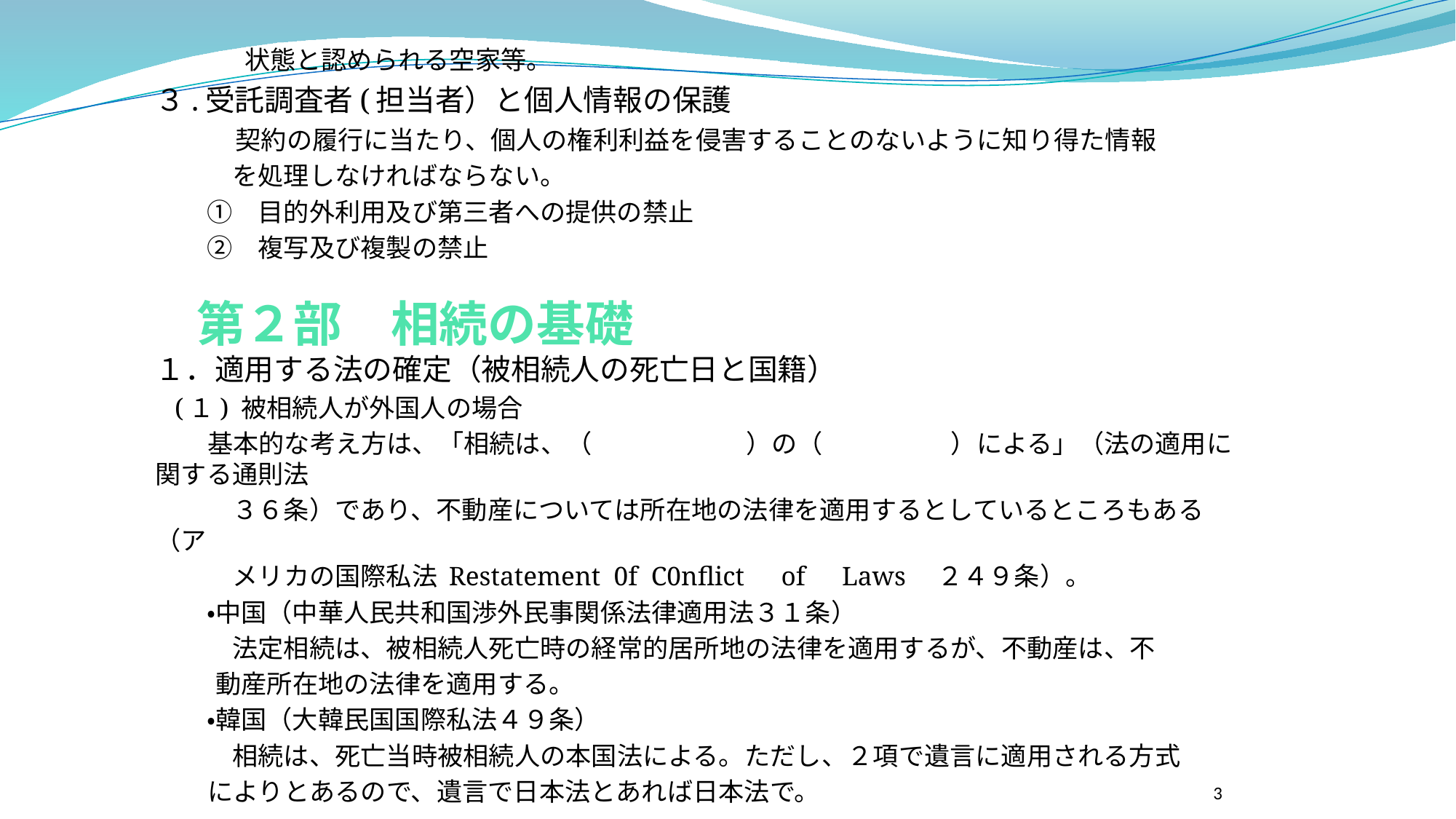

状態と認められる空家等。
３.受託調査者(担当者）と個人情報の保護
　　　契約の履行に当たり、個人の権利利益を侵害することのないように知り得た情報
　　　を処理しなければならない。
　　①　目的外利用及び第三者への提供の禁止
　　②　複写及び複製の禁止

１．適用する法の確定（被相続人の死亡日と国籍）
   (１) 被相続人が外国人の場合
        基本的な考え方は、「相続は、（　　　　　　）の（　　　　　）による」（法の適用に関する通則法
　　　３６条）であり、不動産については所在地の法律を適用するとしているところもある（ア
　　　メリカの国際私法 Restatement  0f  C0nflict　of　Laws　２４９条）。
　　・中国（中華人民共和国渉外民事関係法律適用法３１条）
　　　法定相続は、被相続人死亡時の経常的居所地の法律を適用するが、不動産は、不
 　    動産所在地の法律を適用する。
　　・韓国（大韓民国国際私法４９条）
　　　相続は、死亡当時被相続人の本国法による。ただし、２項で遺言に適用される方式
        によりとあるので、遺言で日本法とあれば日本法で。

# 第２部　相続の基礎

3